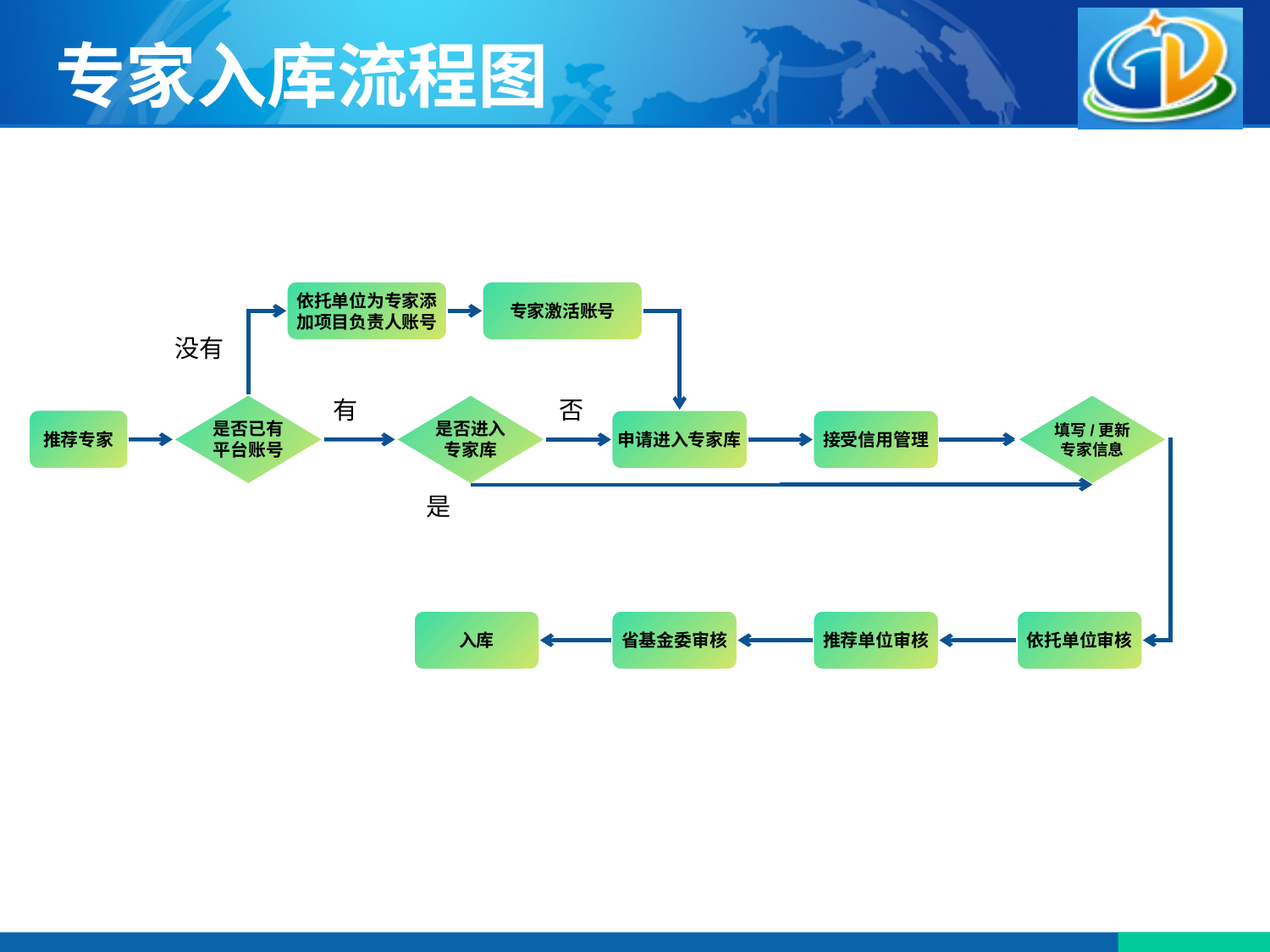

专家入库流程图
依托单位为专家添加项目负责人账号
专家激活账号
没有
有
否

是否已有
平台账号

填写/更新
专家信息

是否进入
专家库
推荐专家
申请进入专家库
接受信用管理
是
入库
省基金委审核
推荐单位审核
依托单位审核